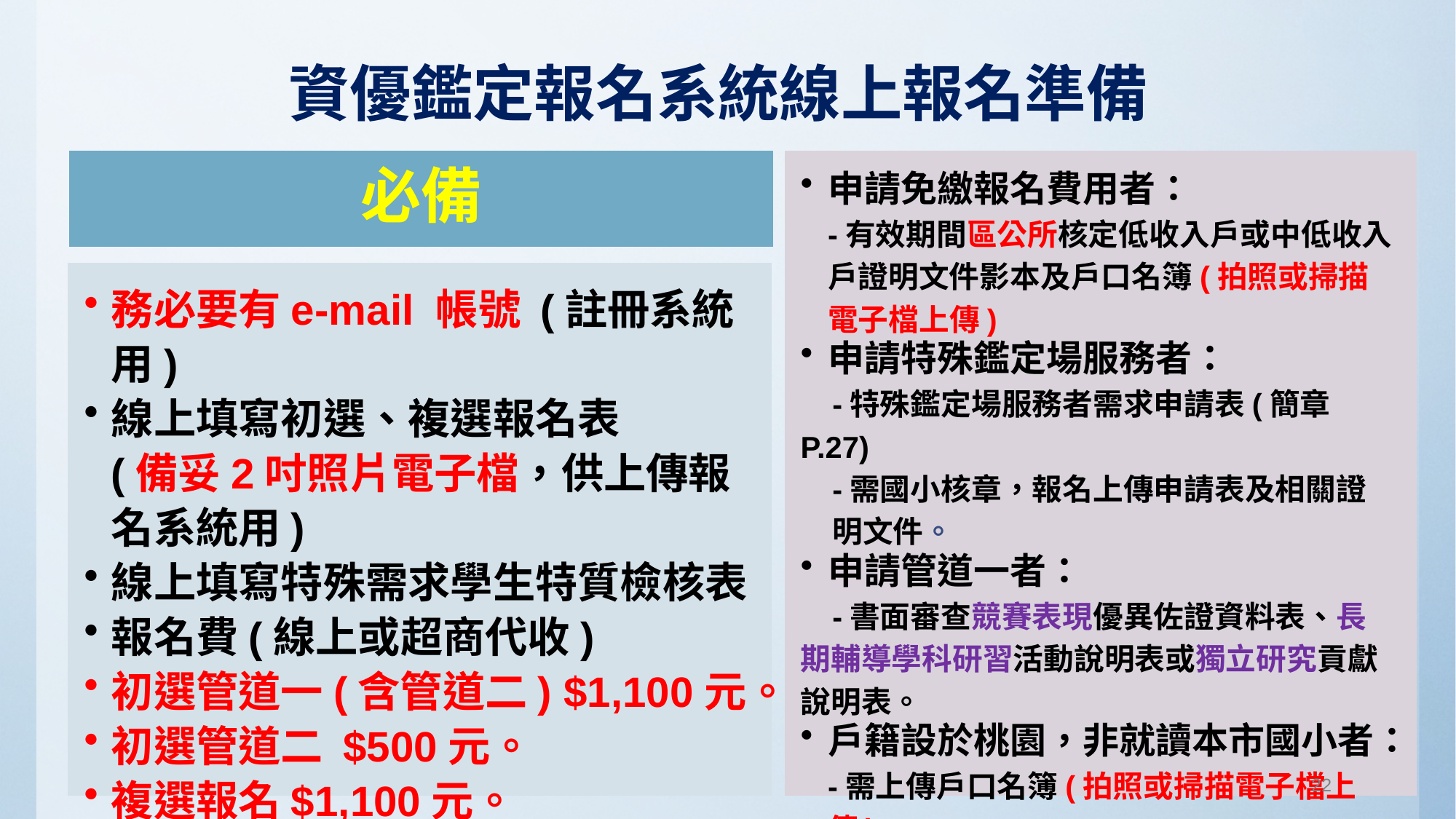

資優鑑定報名系統線上報名準備
必備
申請免繳報名費用者：
-有效期間區公所核定低收入戶或中低收入戶證明文件影本及戶口名簿(拍照或掃描電子檔上傳)
申請特殊鑑定場服務者：
-特殊鑑定場服務者需求申請表(簡章P.27)
-需國小核章，報名上傳申請表及相關證
明文件。
申請管道一者：
-書面審查競賽表現優異佐證資料表、長期輔導學科研習活動說明表或獨立研究貢獻說明表。
戶籍設於桃園，非就讀本市國小者：
-需上傳戶口名簿(拍照或掃描電子檔上傳)
務必要有e-mail 帳號 (註冊系統用)
線上填寫初選、複選報名表
(備妥2吋照片電子檔，供上傳報名系統用)
線上填寫特殊需求學生特質檢核表
報名費(線上或超商代收)
初選管道一(含管道二) $1,100元。
初選管道二 $500元。
複選報名$1,100元。
22